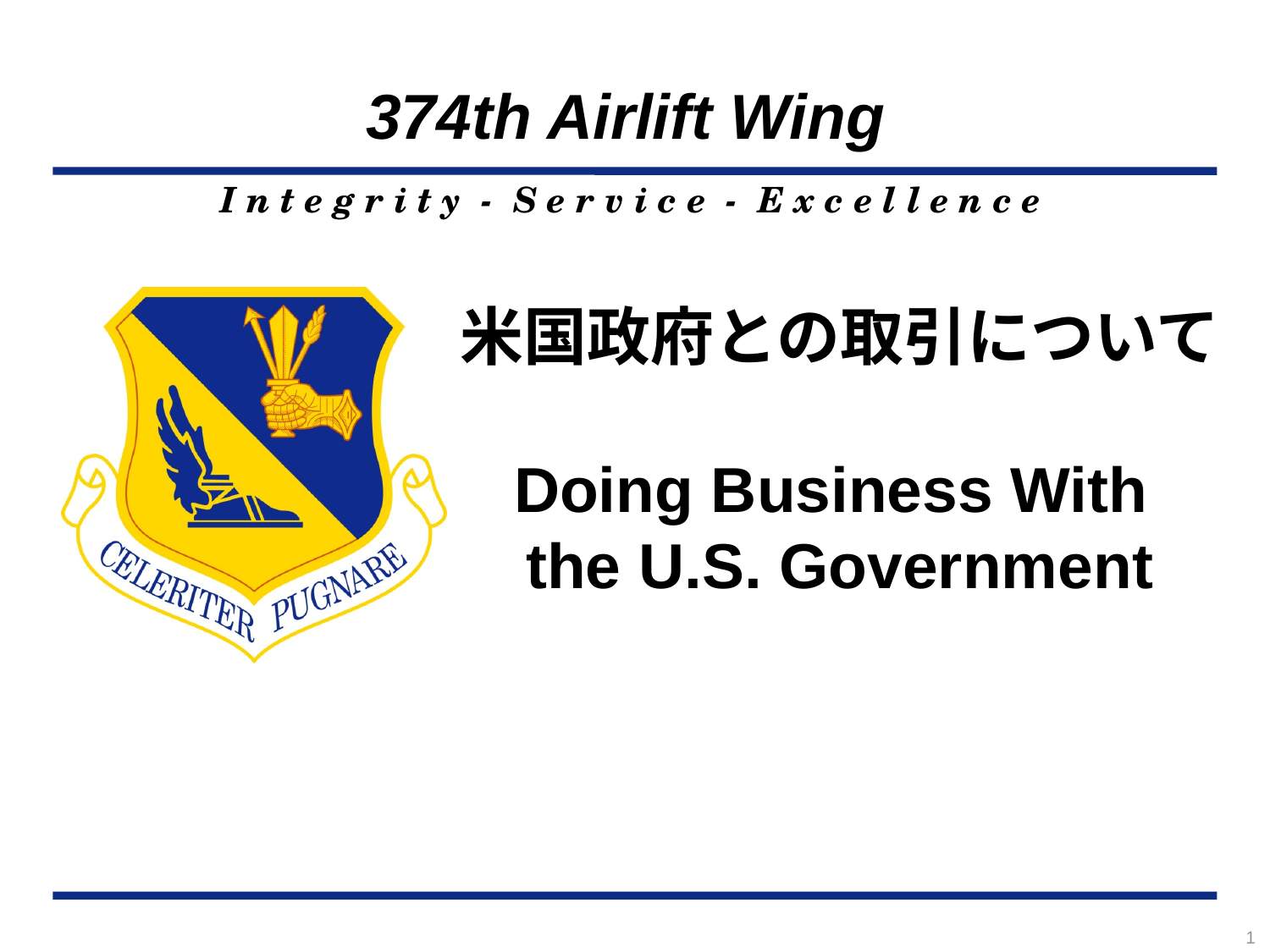

# 米国政府との取引について Doing Business With the U.S. Government
1